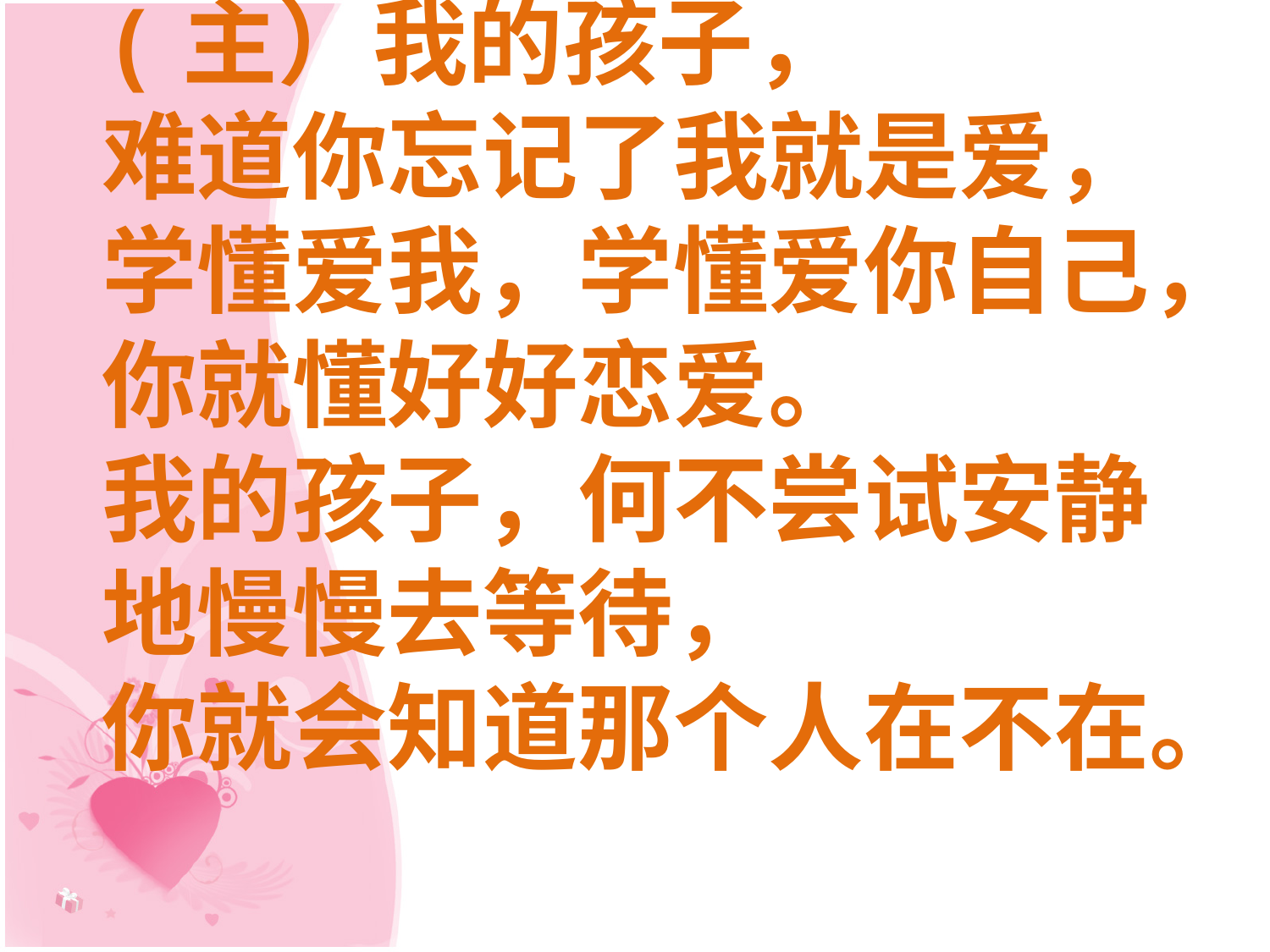

(主）我的孩子，
难道你忘记了我就是爱，
学懂爱我，学懂爱你自己，你就懂好好恋爱。
我的孩子，何不尝试安静地慢慢去等待，
你就会知道那个人在不在。